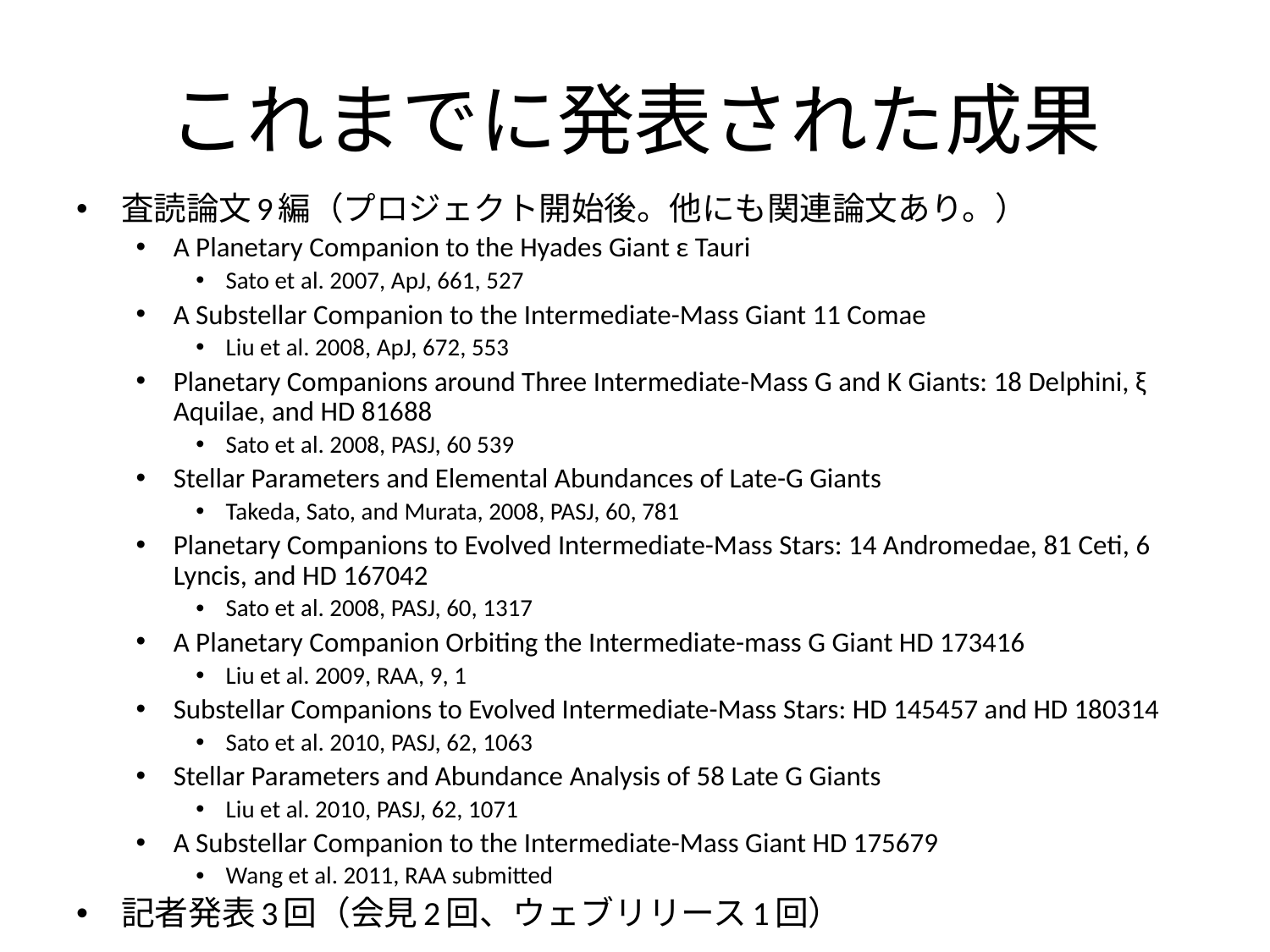

# これまでに発表された成果
査読論文9編（プロジェクト開始後。他にも関連論文あり。）
A Planetary Companion to the Hyades Giant ε Tauri
Sato et al. 2007, ApJ, 661, 527
A Substellar Companion to the Intermediate-Mass Giant 11 Comae
Liu et al. 2008, ApJ, 672, 553
Planetary Companions around Three Intermediate-Mass G and K Giants: 18 Delphini, ξ Aquilae, and HD 81688
Sato et al. 2008, PASJ, 60 539
Stellar Parameters and Elemental Abundances of Late-G Giants
Takeda, Sato, and Murata, 2008, PASJ, 60, 781
Planetary Companions to Evolved Intermediate-Mass Stars: 14 Andromedae, 81 Ceti, 6 Lyncis, and HD 167042
Sato et al. 2008, PASJ, 60, 1317
A Planetary Companion Orbiting the Intermediate-mass G Giant HD 173416
Liu et al. 2009, RAA, 9, 1
Substellar Companions to Evolved Intermediate-Mass Stars: HD 145457 and HD 180314
Sato et al. 2010, PASJ, 62, 1063
Stellar Parameters and Abundance Analysis of 58 Late G Giants
Liu et al. 2010, PASJ, 62, 1071
A Substellar Companion to the Intermediate-Mass Giant HD 175679
Wang et al. 2011, RAA submitted
記者発表3回（会見2回、ウェブリリース1回）